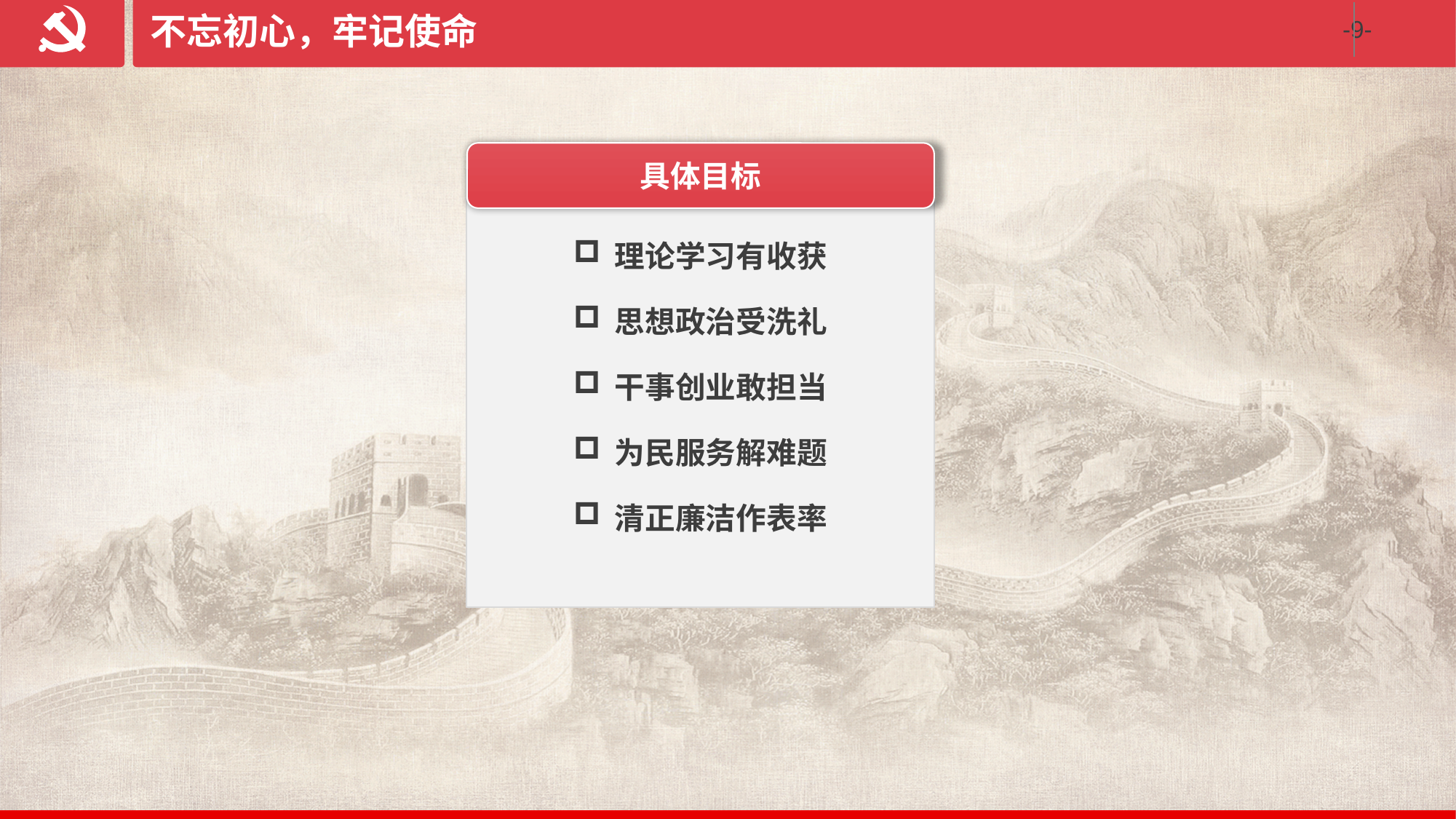

不忘初心，牢记使命
具体目标

理论学习有收获
思想政治受洗礼
干事创业敢担当
为民服务解难题
清正廉洁作表率